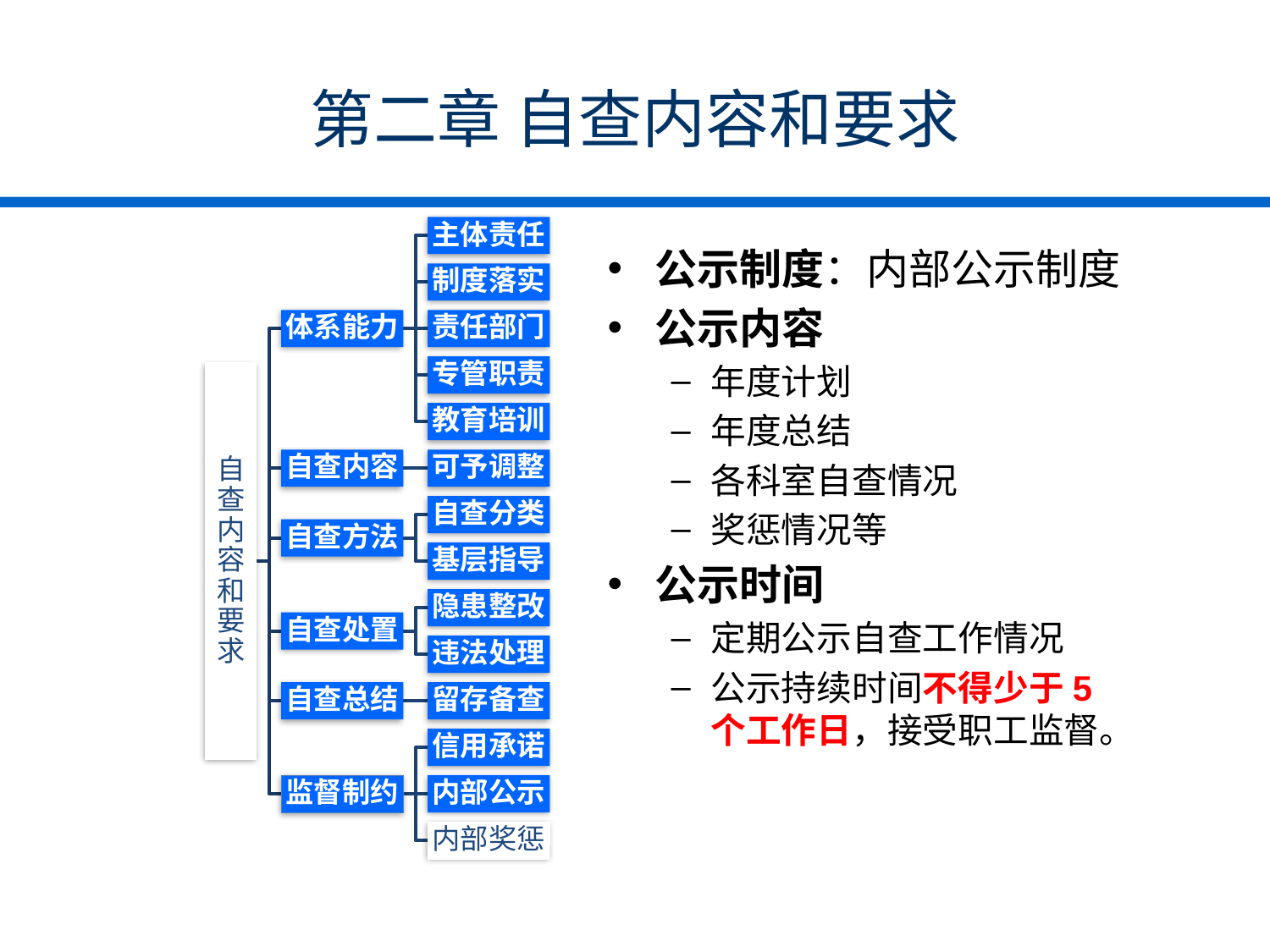

# 第二章 自查内容和要求

自查内容和要求
体系能力
主体责任
制度落实
责任部门
专管职责
教育培训
自查内容
可予调整
自查方法
自查分类
基层指导
自查处置
隐患整改
违法处理
自查总结
留存备查
监督制约
信用承诺
内部公示
内部奖惩
公示制度：内部公示制度
公示内容
年度计划
年度总结
各科室自查情况
奖惩情况等
公示时间
定期公示自查工作情况
公示持续时间不得少于5个工作日，接受职工监督。